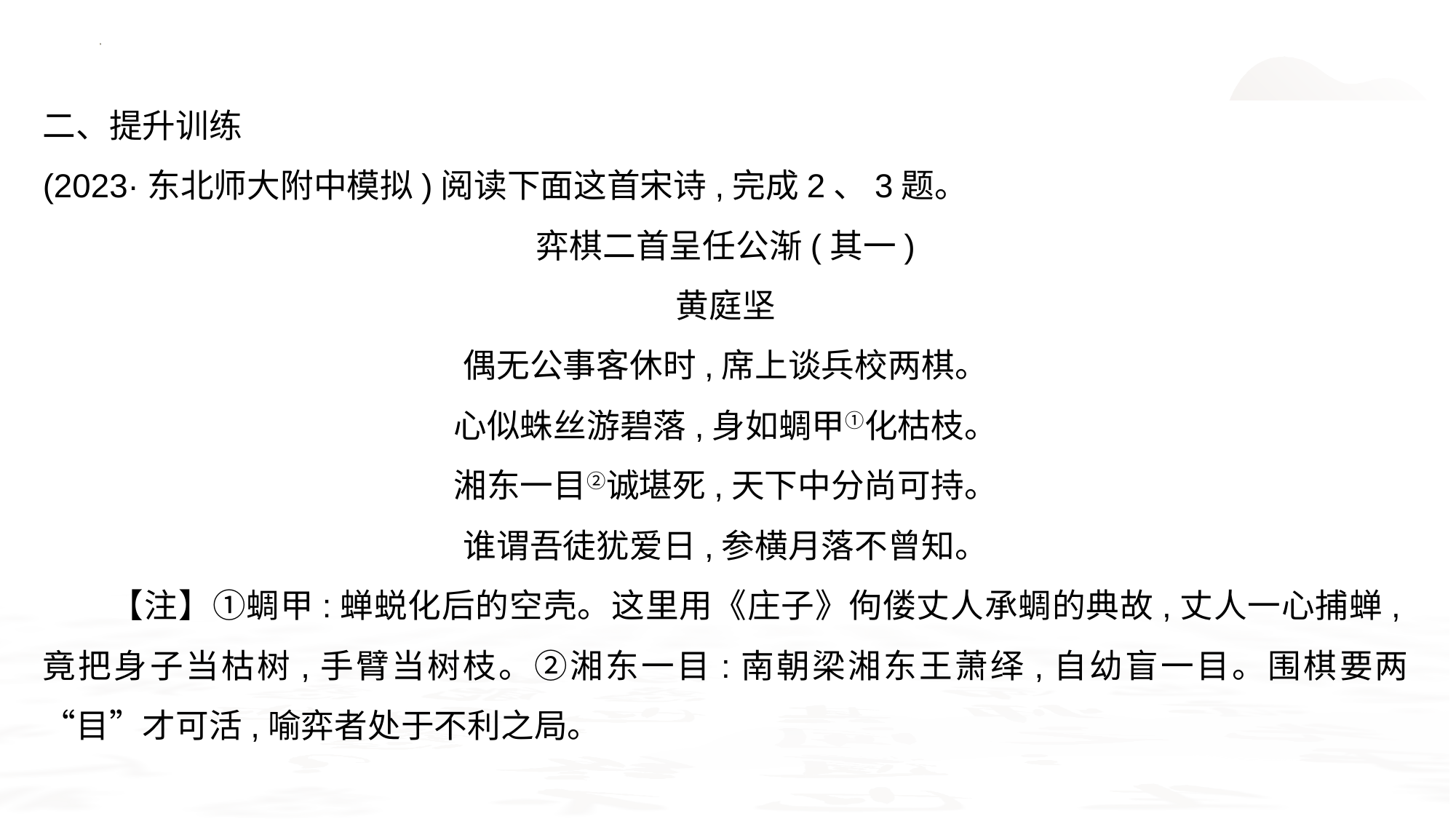

二、提升训练
(2023·东北师大附中模拟)阅读下面这首宋诗,完成2、3题。
弈棋二首呈任公渐(其一)
黄庭坚
偶无公事客休时,席上谈兵校两棋。
心似蛛丝游碧落,身如蜩甲①化枯枝。
湘东一目②诚堪死,天下中分尚可持。
谁谓吾徒犹爱日,参横月落不曾知。
　　【注】①蜩甲:蝉蜕化后的空壳。这里用《庄子》佝偻丈人承蜩的典故,丈人一心捕蝉,竟把身子当枯树,手臂当树枝。②湘东一目:南朝梁湘东王萧绎,自幼盲一目。围棋要两“目”才可活,喻弈者处于不利之局。